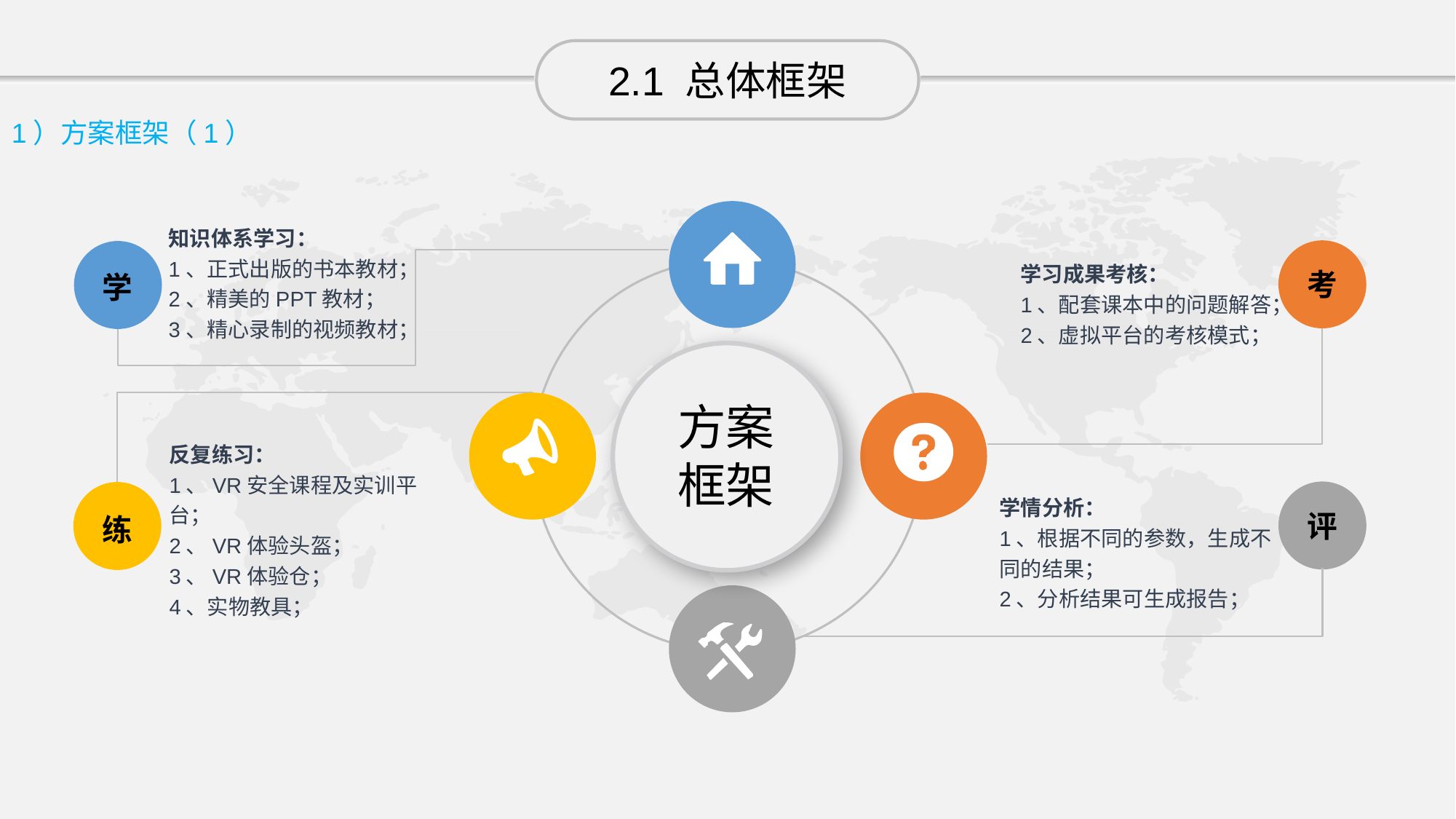

2.1 总体框架
1）方案框架（1）

知识体系学习：
1、正式出版的书本教材；
2、精美的PPT教材；
3、精心录制的视频教材；

学习成果考核：
1、配套课本中的问题解答；
2、虚拟平台的考核模式；

考
学

方案
框架

反复练习：
1、VR安全课程及实训平台；
2、VR体验头盔；
3、VR体验仓；
4、实物教具；

学情分析：
1、根据不同的参数，生成不 同的结果；
2、分析结果可生成报告；

评
练